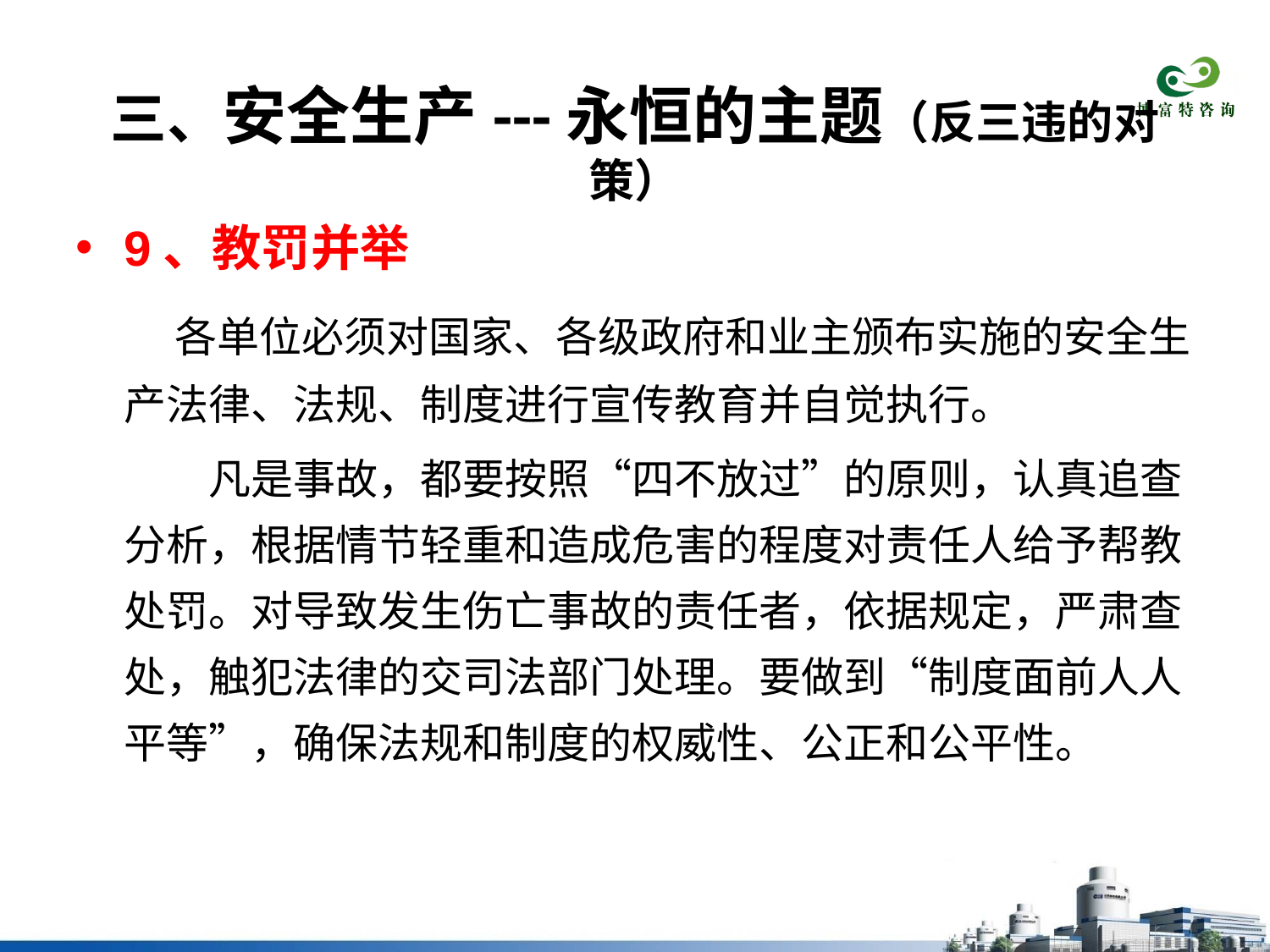

# 三、安全生产---永恒的主题（反三违的对策）
9、教罚并举
　　各单位必须对国家、各级政府和业主颁布实施的安全生产法律、法规、制度进行宣传教育并自觉执行。
　　     凡是事故，都要按照“四不放过”的原则，认真追查分析，根据情节轻重和造成危害的程度对责任人给予帮教处罚。对导致发生伤亡事故的责任者，依据规定，严肃查处，触犯法律的交司法部门处理。要做到“制度面前人人平等”，确保法规和制度的权威性、公正和公平性。